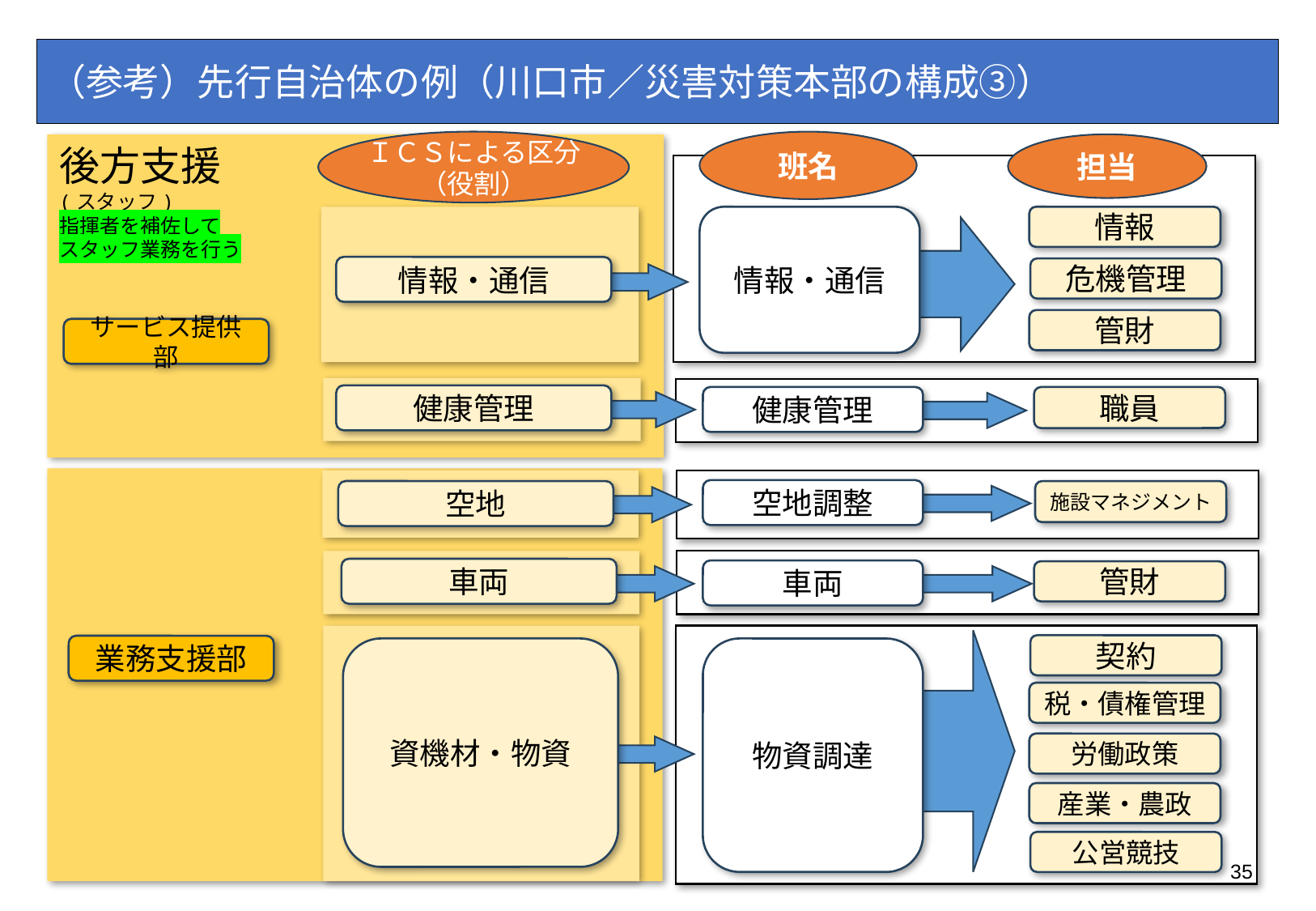

（参考）先行自治体の例（川口市／災害対策本部の構成③）
ＩＣＳによる区分
（役割）

班名
後方支援
(スタッフ)
指揮者を補佐して
スタッフ業務を行う

担当

情報・通信
情報

情報・通信
危機管理

管財
サービス提供部

健康管理
健康管理
職員

空地調整
空地
施設マネジメント

車両
車両
管財

契約
業務支援部
資機材・物資
物資調達
税・債権管理
労働政策

産業・農政
公営競技
35